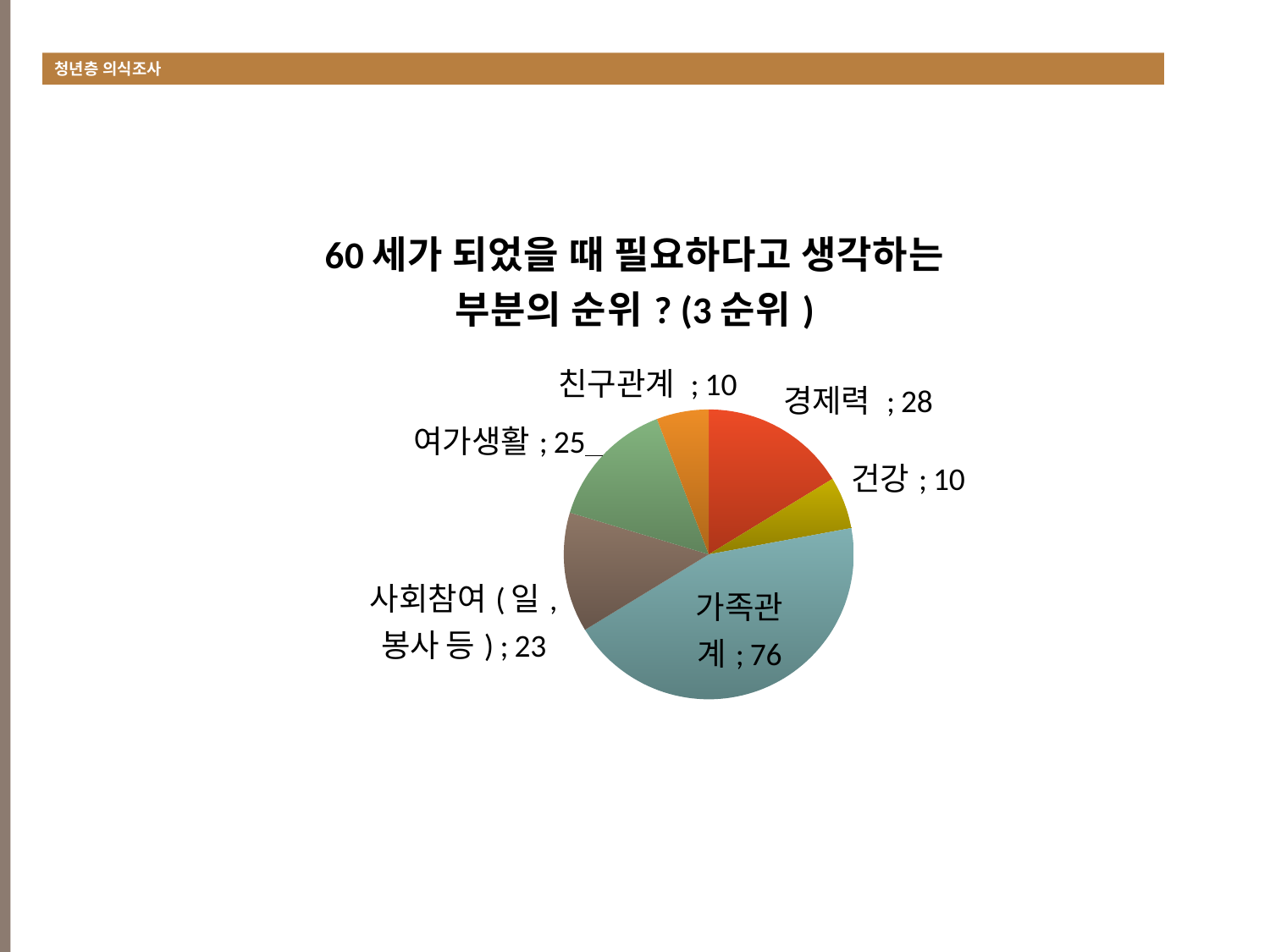

청년층 의식조사

#

### Chart:

| Category | 60세가 되었을 때 필요하다고 생각하는 부분의 순위? (3순위) |
|---|---|
| 경제력  | 28.0 |
| 건강 | 10.0 |
| 가족관계 | 76.0 |
| 사회참여(일, 봉사 등)  | 23.0 |
| 여가생활 | 25.0 |
| 친구관계  | 10.0 |